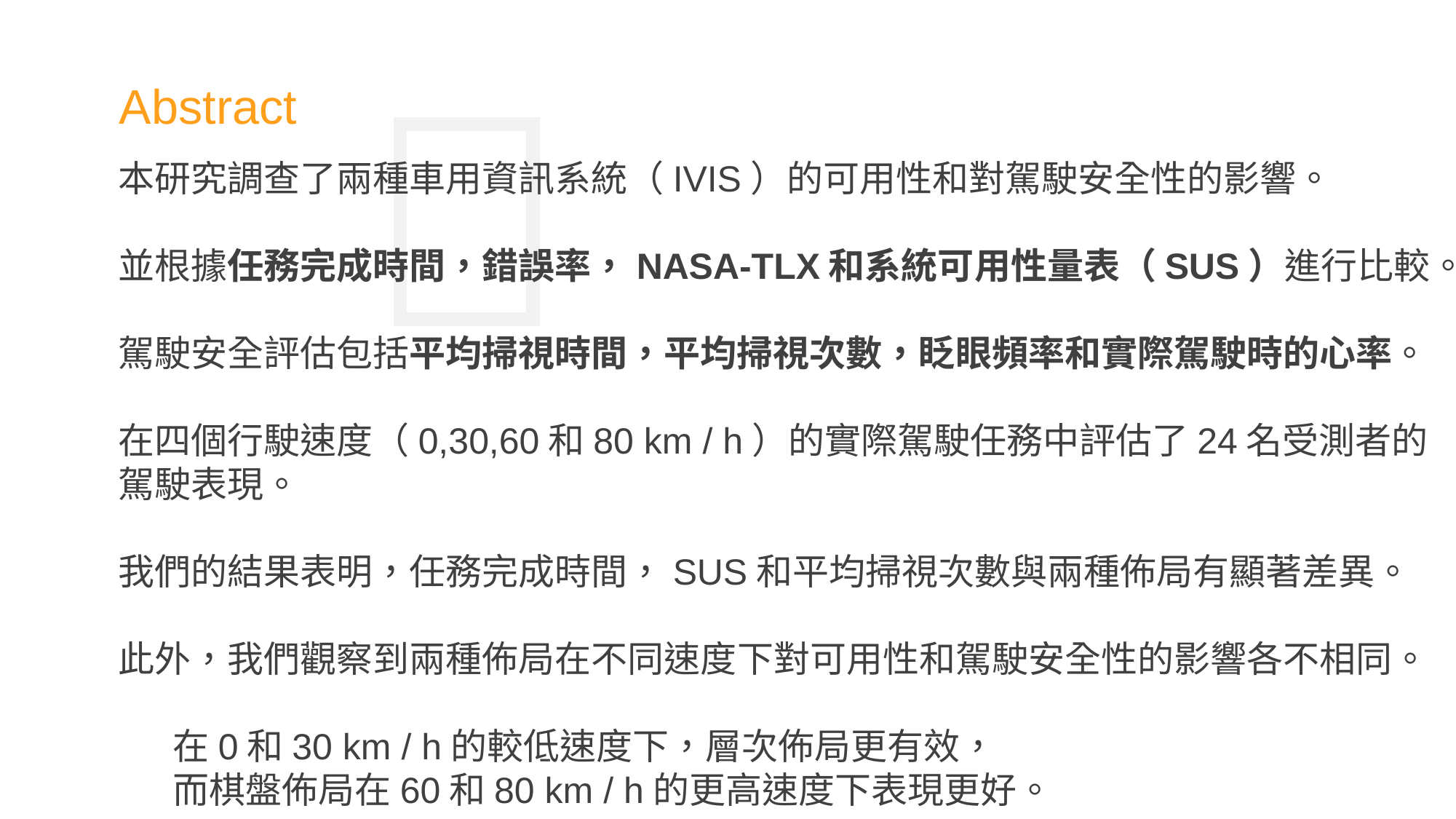

Abstract

本研究調查了兩種車用資訊系統（IVIS）的可用性和對駕駛安全性的影響。

並根據任務完成時間，錯誤率，NASA-TLX和系統可用性量表（SUS）進行比較。

駕駛安全評估包括平均掃視時間，平均掃視次數，眨眼頻率和實際駕駛時的心率。

在四個行駛速度（0,30,60和80 km / h）的實際駕駛任務中評估了24名受測者的駕駛表現。

我們的結果表明，任務完成時間，SUS和平均掃視次數與兩種佈局有顯著差異。

此外，我們觀察到兩種佈局在不同速度下對可用性和駕駛安全性的影響各不相同。

在0和30 km / h的較低速度下，層次佈局更有效，
而棋盤佈局在60和80 km / h的更高速度下表現更好。